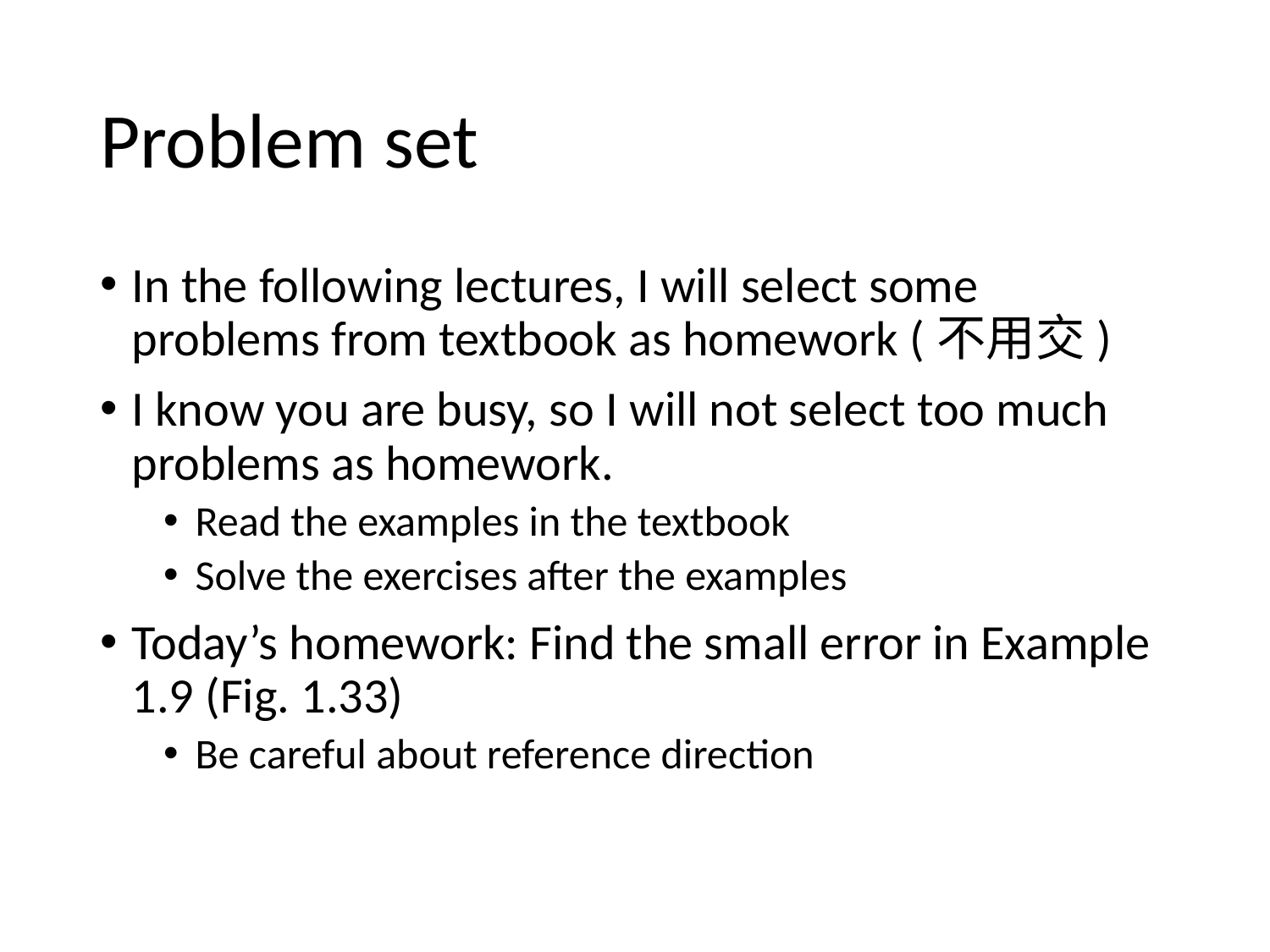

# Problem set
In the following lectures, I will select some problems from textbook as homework (不用交)
I know you are busy, so I will not select too much problems as homework.
Read the examples in the textbook
Solve the exercises after the examples
Today’s homework: Find the small error in Example 1.9 (Fig. 1.33)
Be careful about reference direction